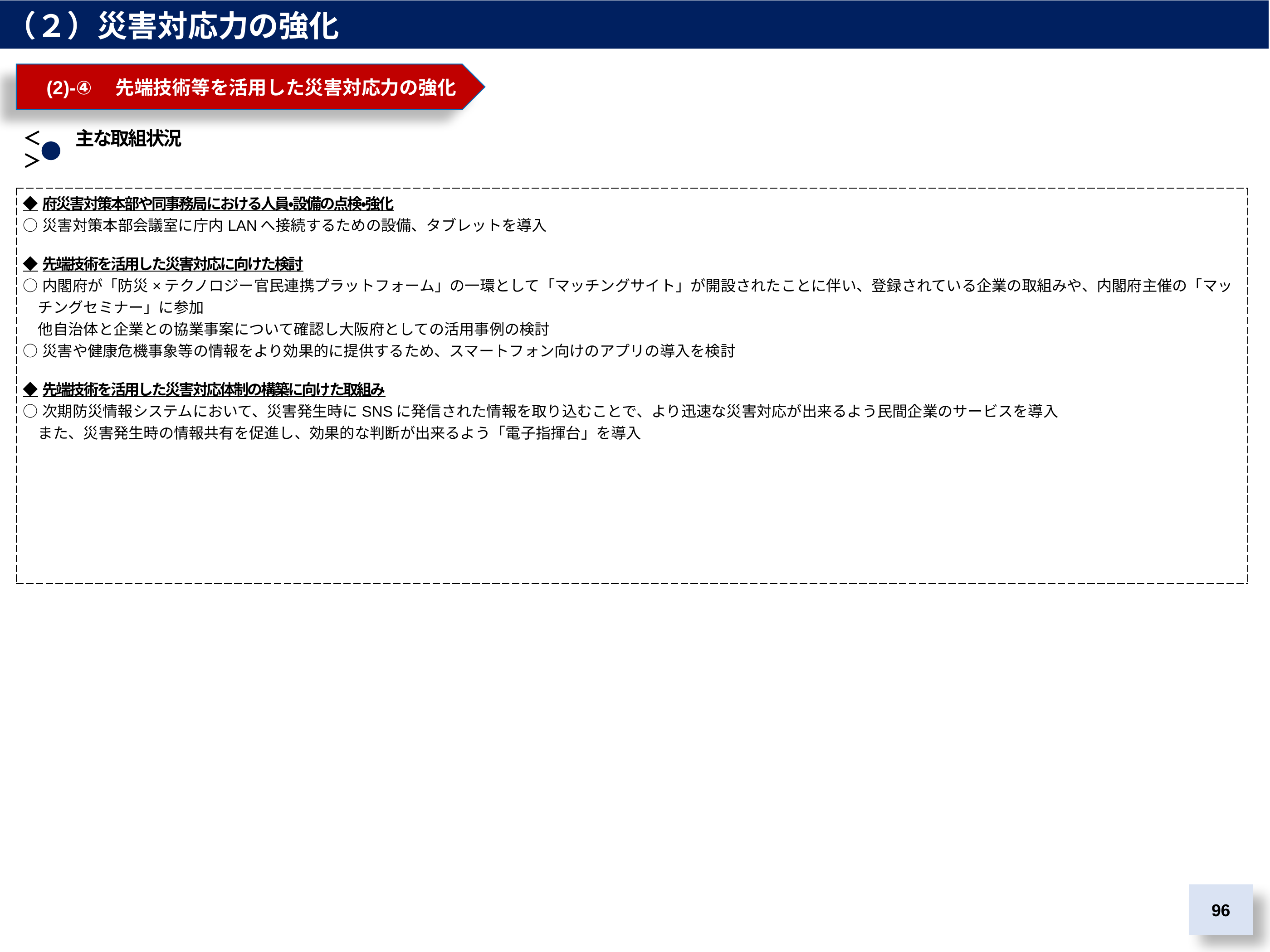

（２）災害対応力の強化
　(2)-④　先端技術等を活用した災害対応力の強化
＜　　主な取組状況＞

| ◆府災害対策本部や同事務局における人員・設備の点検・強化 ○災害対策本部会議室に庁内LANへ接続するための設備、タブレットを導入 ◆先端技術を活用した災害対応に向けた検討 ○内閣府が「防災×テクノロジー官民連携プラットフォーム」の一環として「マッチングサイト」が開設されたことに伴い、登録されている企業の取組みや、内閣府主催の「マッ 　チングセミナー」に参加 　他自治体と企業との協業事案について確認し大阪府としての活用事例の検討 ○災害や健康危機事象等の情報をより効果的に提供するため、スマートフォン向けのアプリの導入を検討 ◆先端技術を活用した災害対応体制の構築に向けた取組み ○次期防災情報システムにおいて、災害発生時にSNSに発信された情報を取り込むことで、より迅速な災害対応が出来るよう民間企業のサービスを導入 　また、災害発生時の情報共有を促進し、効果的な判断が出来るよう「電子指揮台」を導入 |
| --- |
96